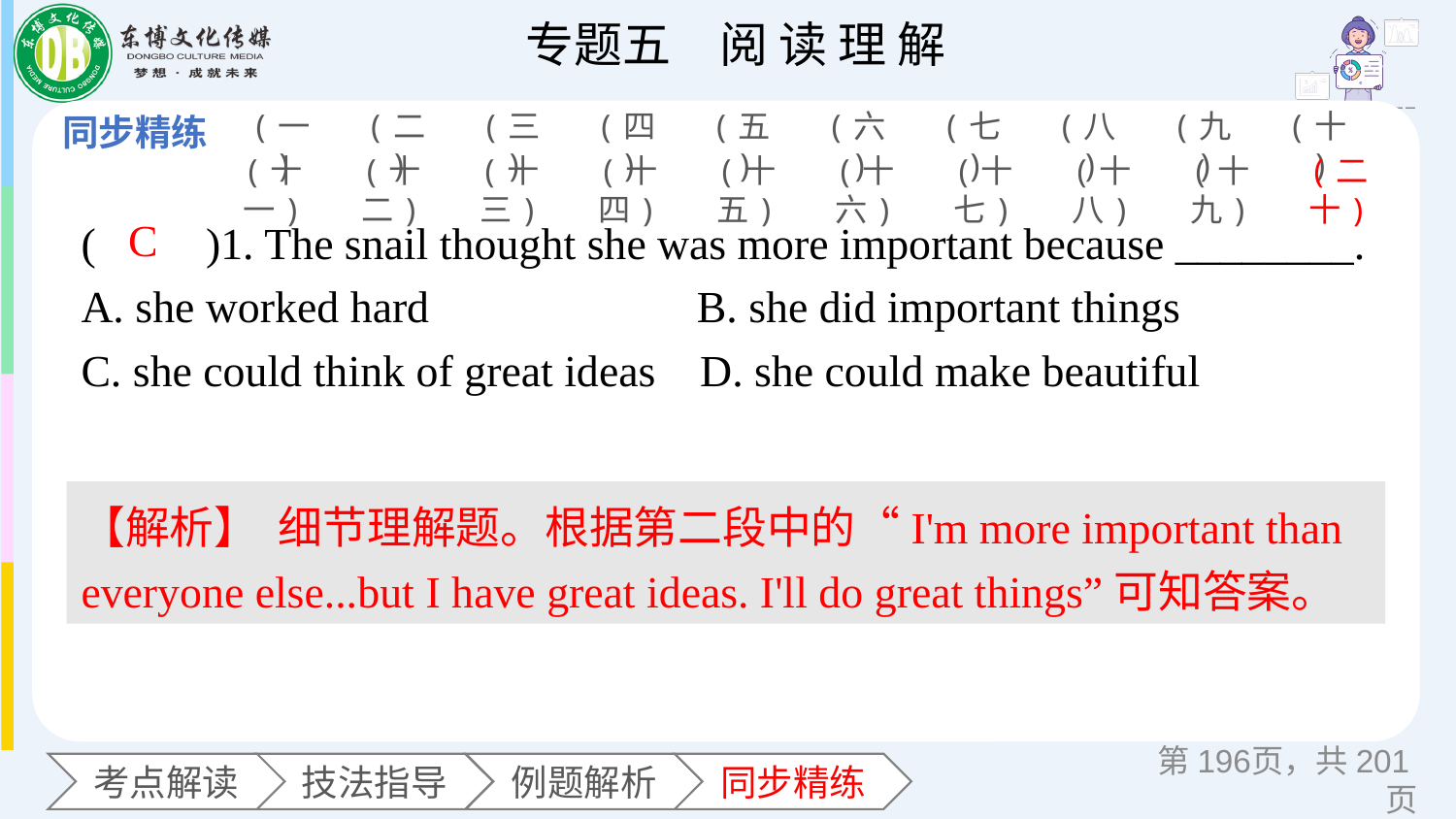

(一)
(二)
(三)
(四)
(五)
(六)
(七)
(八)
(九)
(十)
(十一)
(十二)
(十三)
(十四)
(十五)
(十六)
(十七)
(十八)
(十九)
(二十)
(　　)1. The snail thought she was more important because ________.
A. she worked hard    		   B. she did important things
C. she could think of great ideas    D. she could make beautiful
C
【解析】  细节理解题。根据第二段中的“I'm more important than everyone else...but I have great ideas. I'll do great things”可知答案。
第196页，共201页